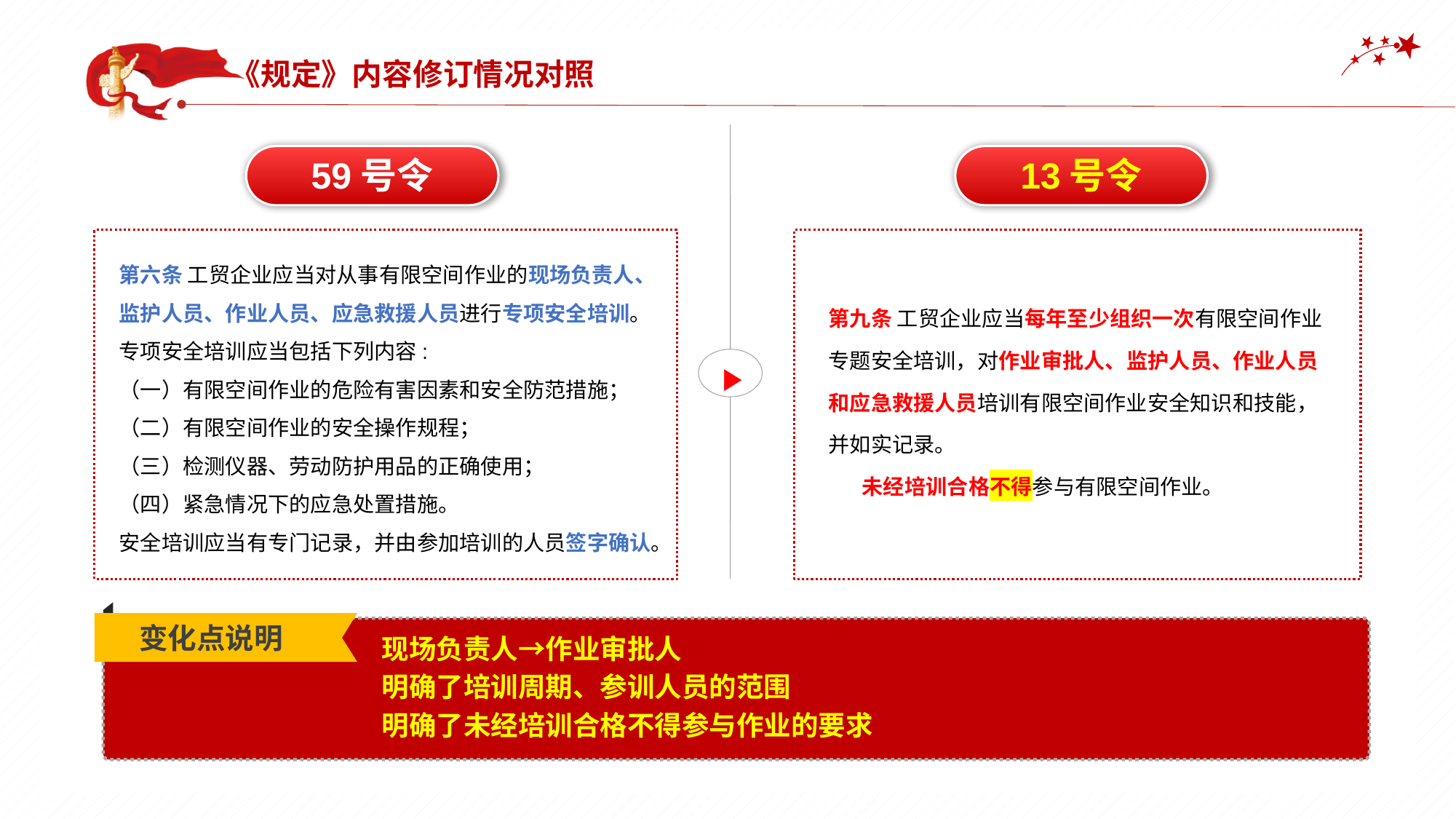

《规定》内容修订情况对照

▶

13号令

59号令

第六条 工贸企业应当对从事有限空间作业的现场负责人、监护人员、作业人员、应急救援人员进行专项安全培训。专项安全培训应当包括下列内容:
（一）有限空间作业的危险有害因素和安全防范措施；
（二）有限空间作业的安全操作规程；
（三）检测仪器、劳动防护用品的正确使用；
（四）紧急情况下的应急处置措施。
安全培训应当有专门记录，并由参加培训的人员签字确认。
第九条 工贸企业应当每年至少组织一次有限空间作业专题安全培训，对作业审批人、监护人员、作业人员和应急救援人员培训有限空间作业安全知识和技能，并如实记录。
      未经培训合格不得参与有限空间作业。

变化点说明

现场负责人→作业审批人
明确了培训周期、参训人员的范围
明确了未经培训合格不得参与作业的要求